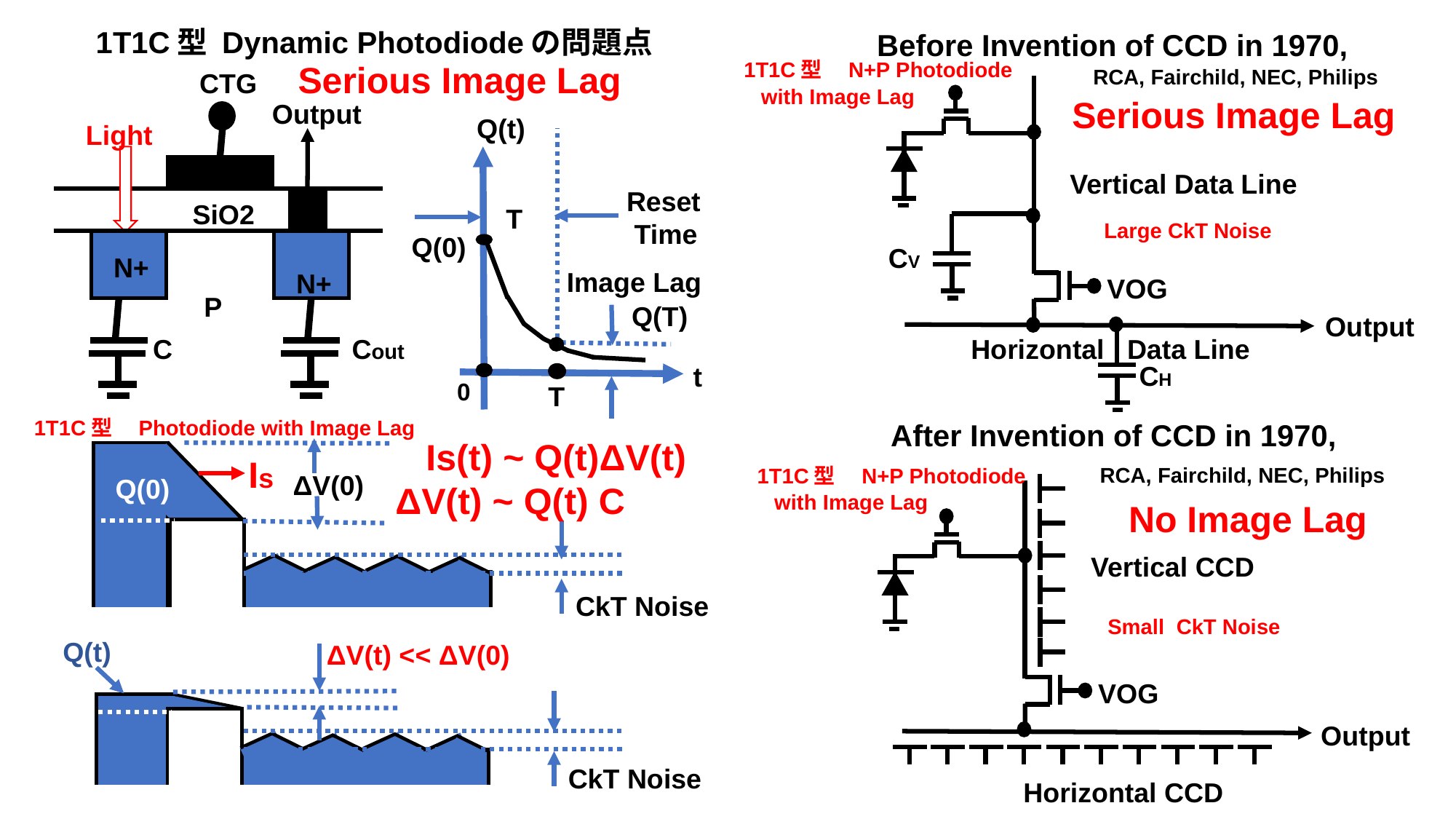

1T1C型 Dynamic Photodiodeの問題点
Before Invention of CCD in 1970,
 RCA, Fairchild, NEC, Philips
　1T1C型　N+P Photodiode
　     with Image Lag
Serious Image Lag
CTG

Serious Image Lag
Output

Q(t)
Light

Vertical Data Line
Reset
 Time

SiO2
T
　Large CkT Noise

Q(0)

CV
N+
Image Lag
N+
VOG

P
Q(T)
Output

C
Cout
Horizontal   Data Line

CH
t

0
T
　1T1C型　Photodiode with Image Lag
After Invention of CCD in 1970,
                         RCA, Fairchild, NEC, Philips
   Is(t) ~ Q(t)ΔV(t)
ΔV(t) ~ Q(t) C

Is
　1T1C型　N+P Photodiode
　     with Image Lag
ΔV(0)
Q(0)

No Image Lag

Vertical CCD

CkT Noise
　Small  CkT Noise

Q(t)
ΔV(t) << ΔV(0)

VOG

Output

CkT Noise
Horizontal CCD
2.47

047